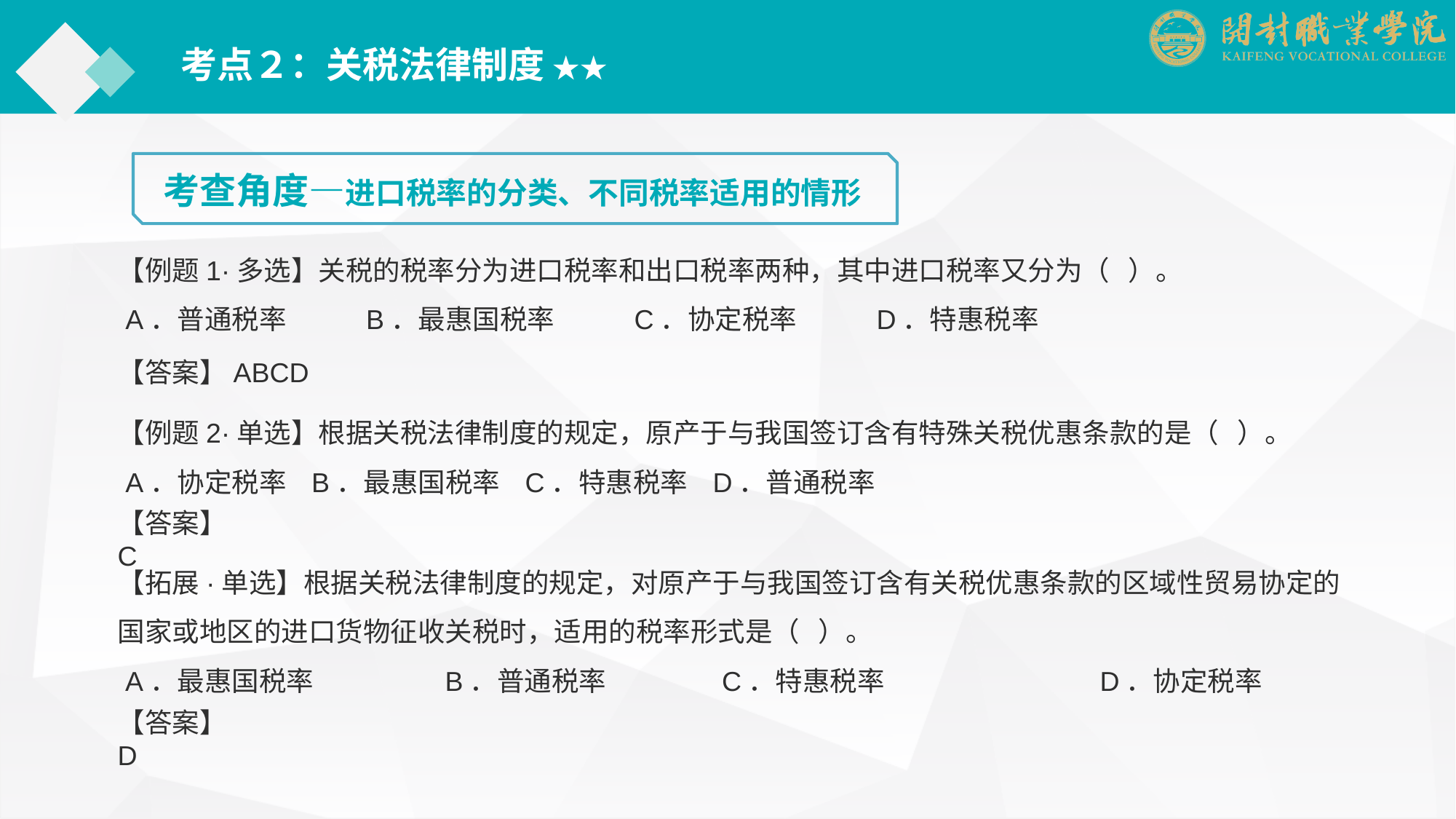

考点２：关税法律制度 ★★

考查角度—进口税率的分类、不同税率适用的情形
【例题1·多选】关税的税率分为进口税率和出口税率两种，其中进口税率又分为（   ）。
 A．普通税率  　　 B．最惠国税率　　   C．协定税率  　　 D．特惠税率
【答案】ABCD
【例题2·单选】根据关税法律制度的规定，原产于与我国签订含有特殊关税优惠条款的是（   ）。
 A．协定税率   B．最惠国税率   C．特惠税率   D．普通税率
【答案】C
【拓展·单选】根据关税法律制度的规定，对原产于与我国签订含有关税优惠条款的区域性贸易协定的国家或地区的进口货物征收关税时，适用的税率形式是（   ）。
 A．最惠国税率		B．普通税率　　　　C．特惠税率		D．协定税率
【答案】D